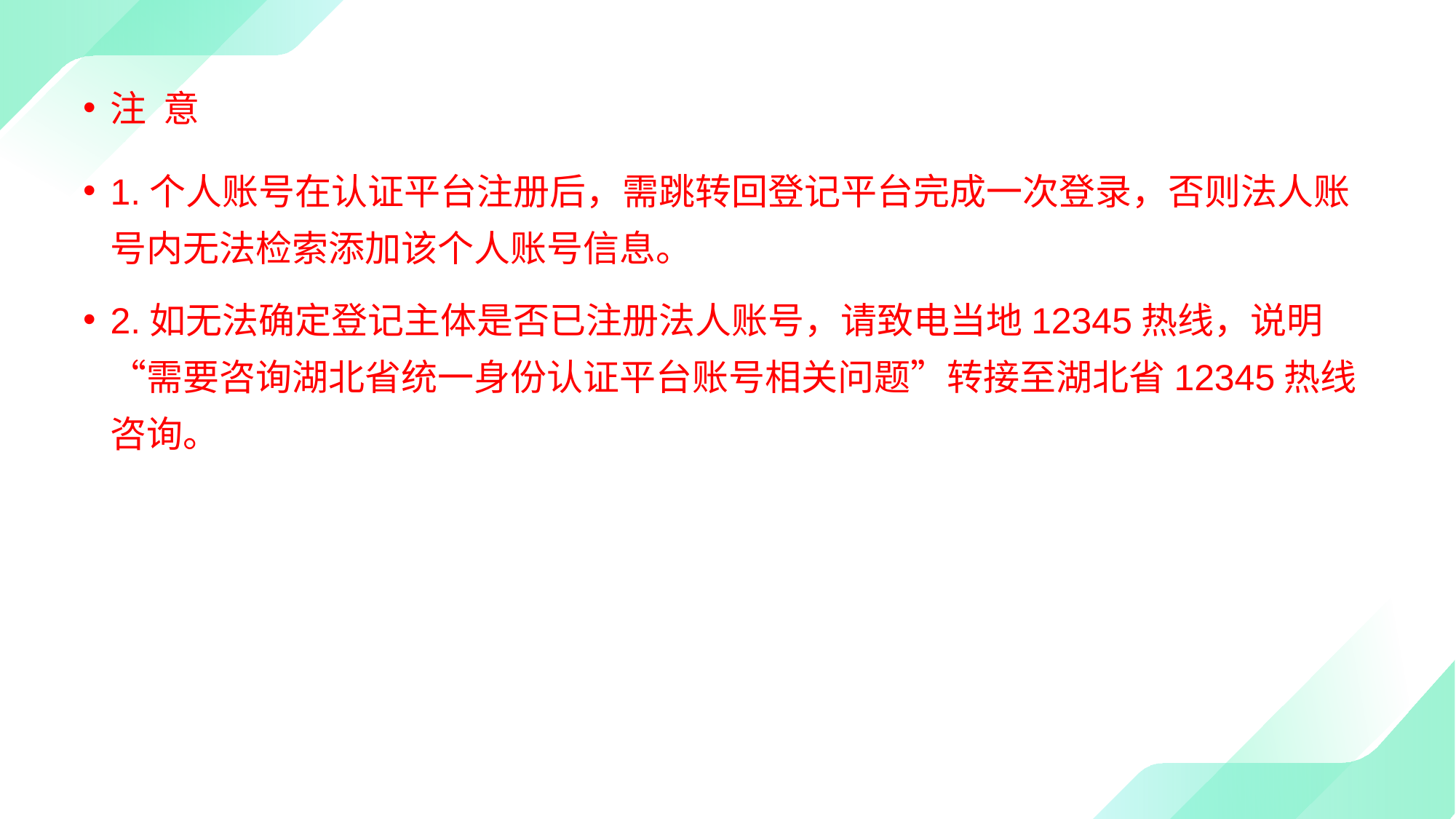

# 注  意
1.个人账号在认证平台注册后，需跳转回登记平台完成一次登录，否则法人账号内无法检索添加该个人账号信息。
2.如无法确定登记主体是否已注册法人账号，请致电当地12345热线，说明“需要咨询湖北省统一身份认证平台账号相关问题”转接至湖北省12345热线咨询。